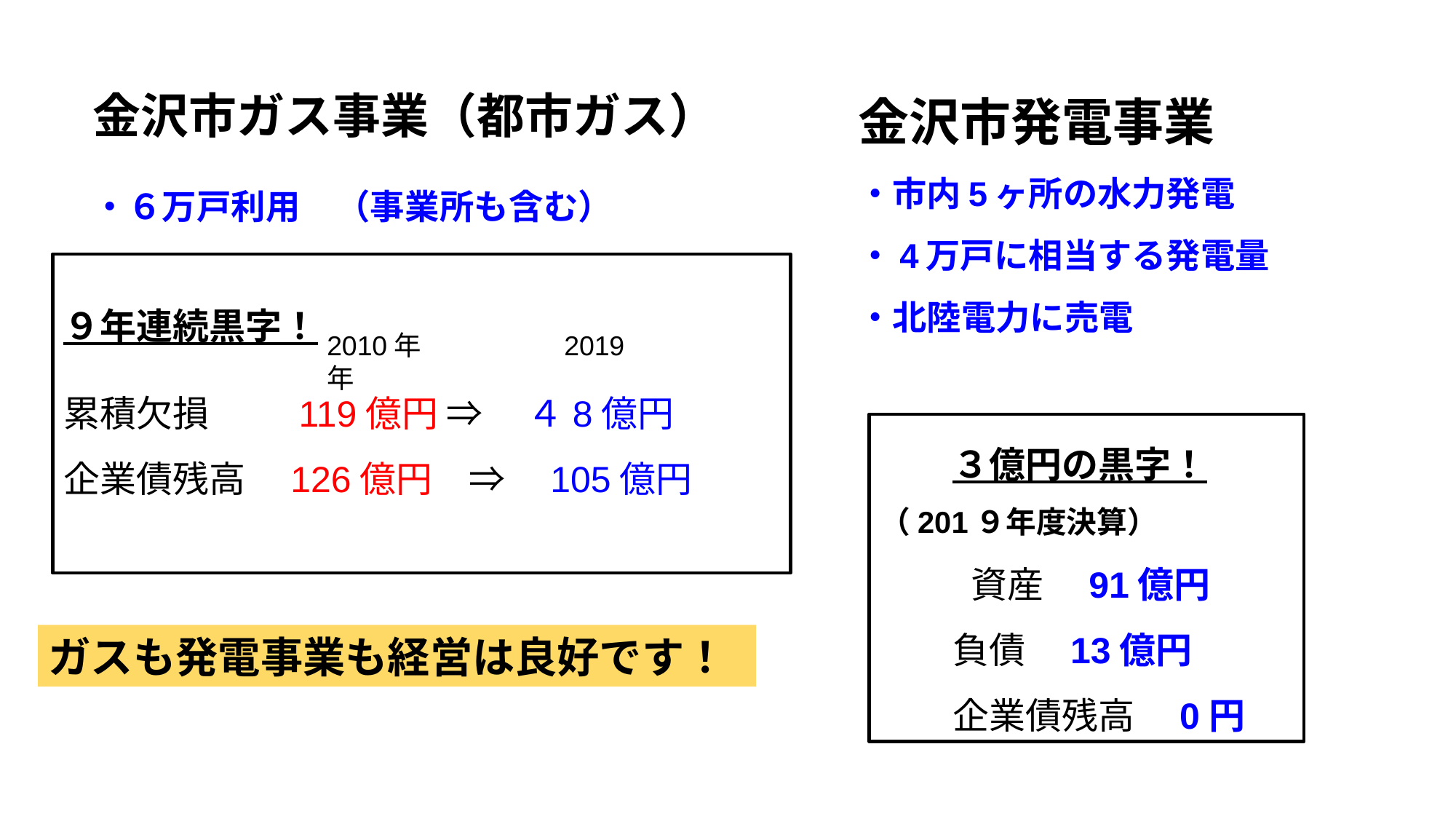

金沢市ガス事業（都市ガス）
・６万戸利用　（事業所も含む）
# 金沢市発電事業　 ・市内5ヶ所の水力発電 ・4万戸に相当する発電量 ・北陸電力に売電
９年連続黒字！
累積欠損 　　119億円 ⇒ 　４8億円
企業債残高　126億円　⇒　105億円
2010年　　　　　2019年
　　３億円の黒字！
（201９年度決算）
　　　資産　91億円
　　負債　13億円
　　企業債残高　0円
ガスも発電事業も経営は良好です！